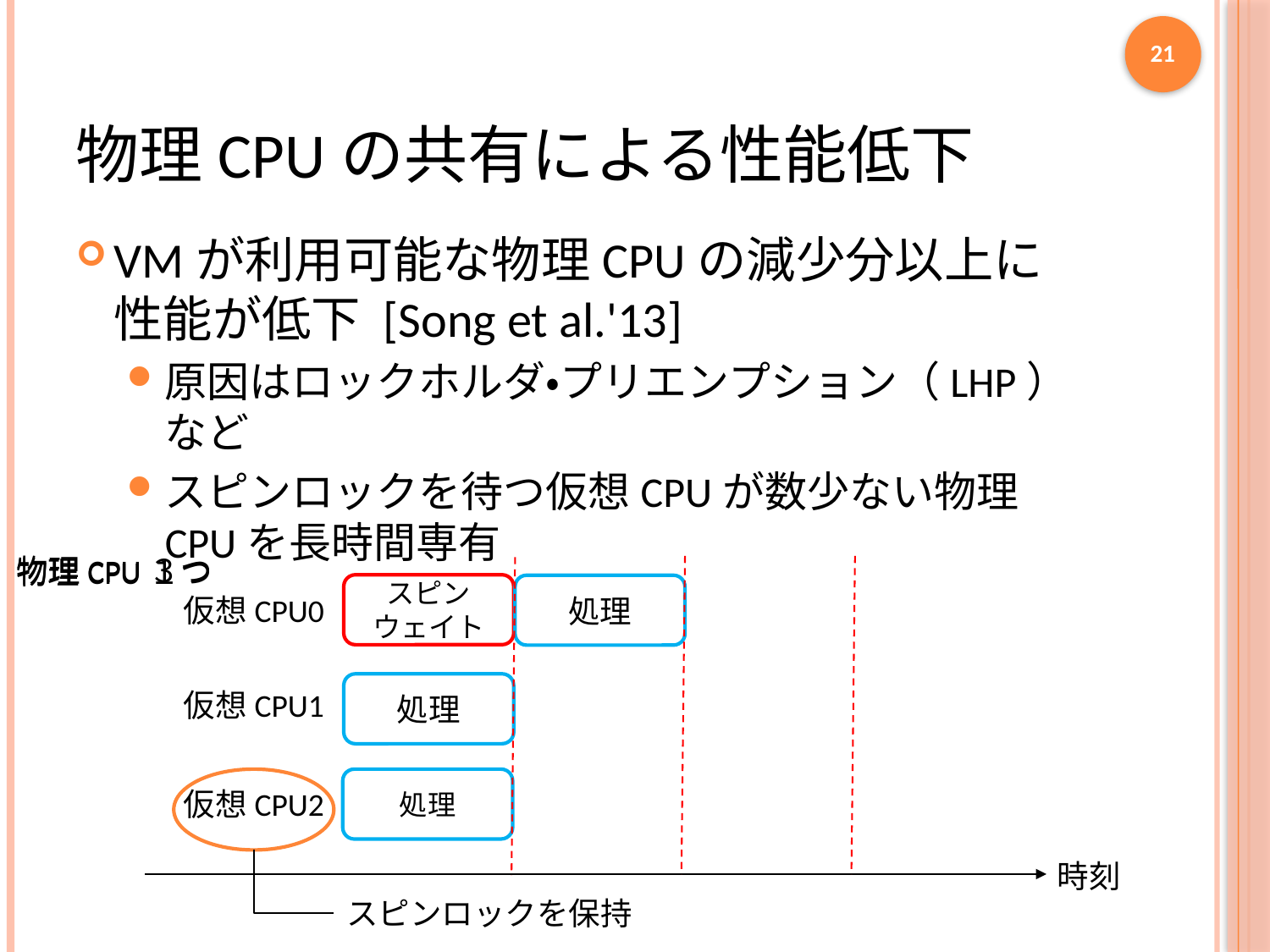

21
# 物理CPUの共有による性能低下
VMが利用可能な物理CPUの減少分以上に性能が低下 [Song et al.'13]
原因はロックホルダ・プリエンプション（LHP）など
スピンロックを待つ仮想CPUが数少ない物理CPUを長時間専有
物理CPU３つ
物理CPU１つ

スピン
ウェイト
処理
仮想CPU0
VM1
VM2
処理
仮想CPU1
vCPU
0

vCPU
0

vCPU
1
vCPU
1
仮想CPU

処理
仮想CPU2

物理CPU
pCPU
0
pCPU
1
時刻
スピンロックを保持